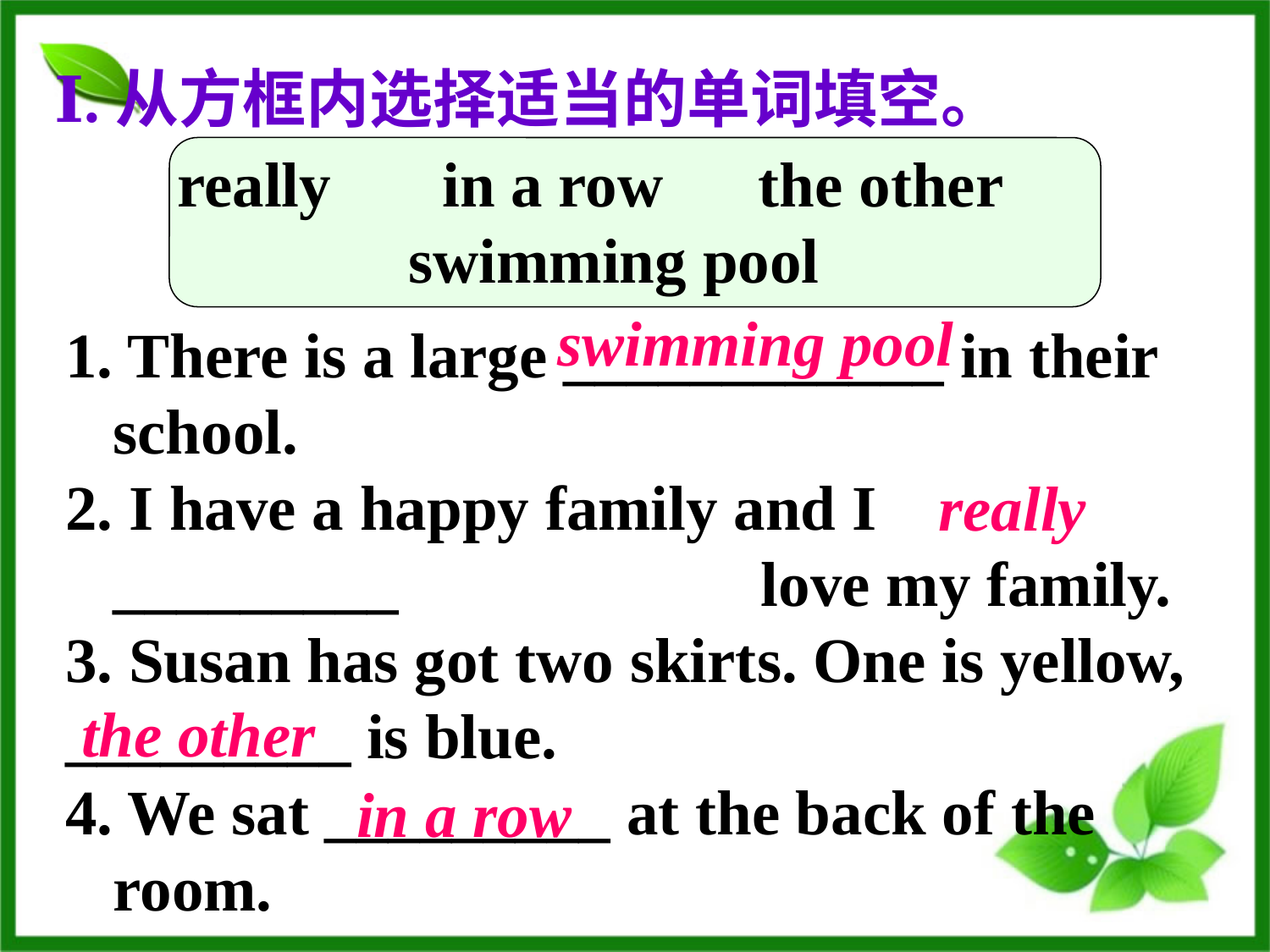

Ⅰ.从方框内选择适当的单词填空。
   really       in a row      the other       swimming pool

 swimming pool
1. There is a large ____________ in their school.
2. I have a happy family and I _________　　　　　 love my family.
3. Susan has got two skirts. One is yellow,
_________ is blue.
4. We sat _________ at the back of the room.
 really
 the other
 in a row